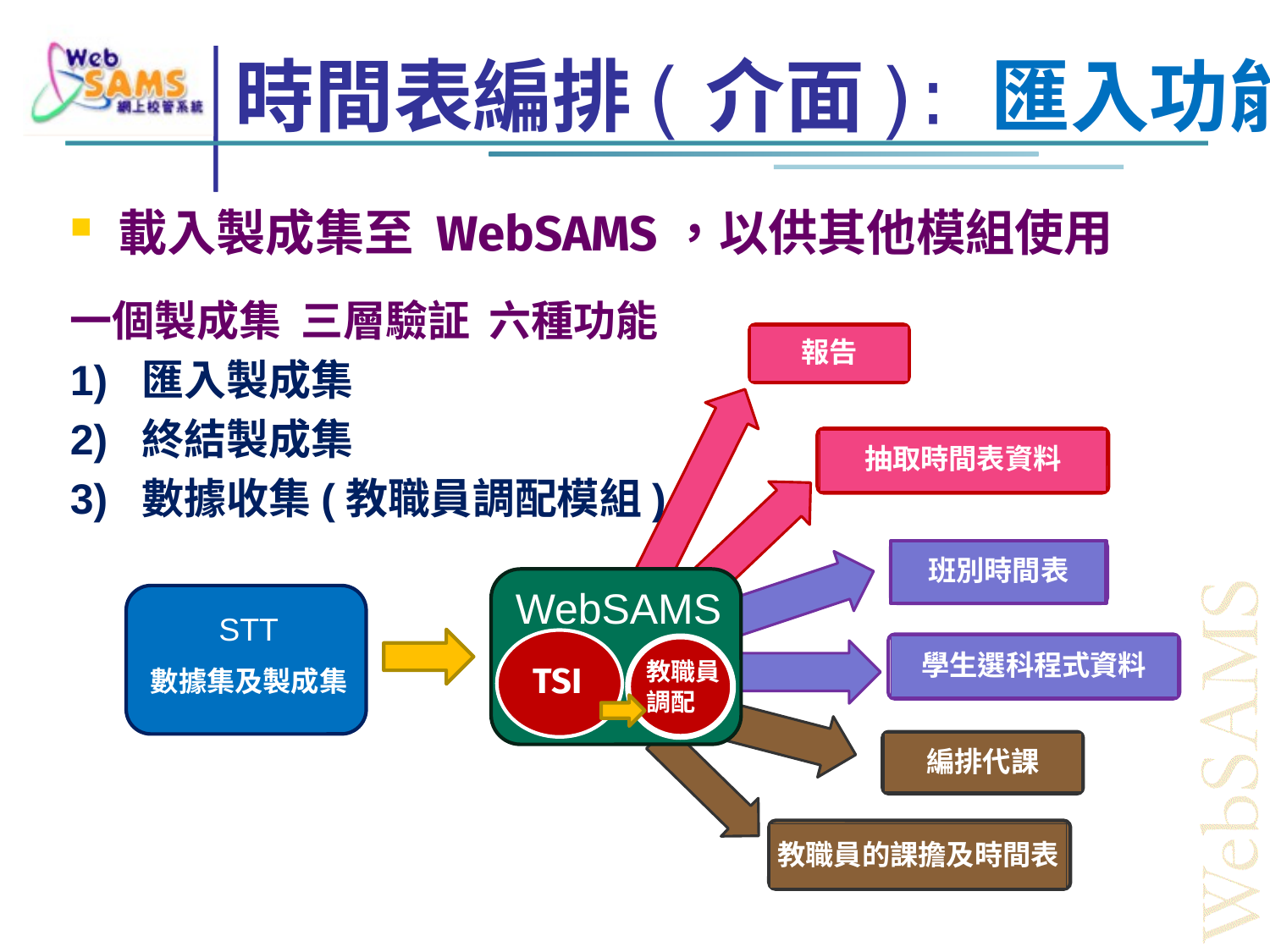

時間表編排(介面): 匯入功能
載入製成集至 WebSAMS，以供其他模組使用

一個製成集  三層驗証  六種功能
1)  匯入製成集
2)  終結製成集
3)  數據收集(教職員調配模組)

報告

抽取時間表資料

班別時間表

WebSAMS

STT

TSI

學生選科程式資料

教職員
調配
數據集及製成集

編排代課

教職員的課擔及時間表
44